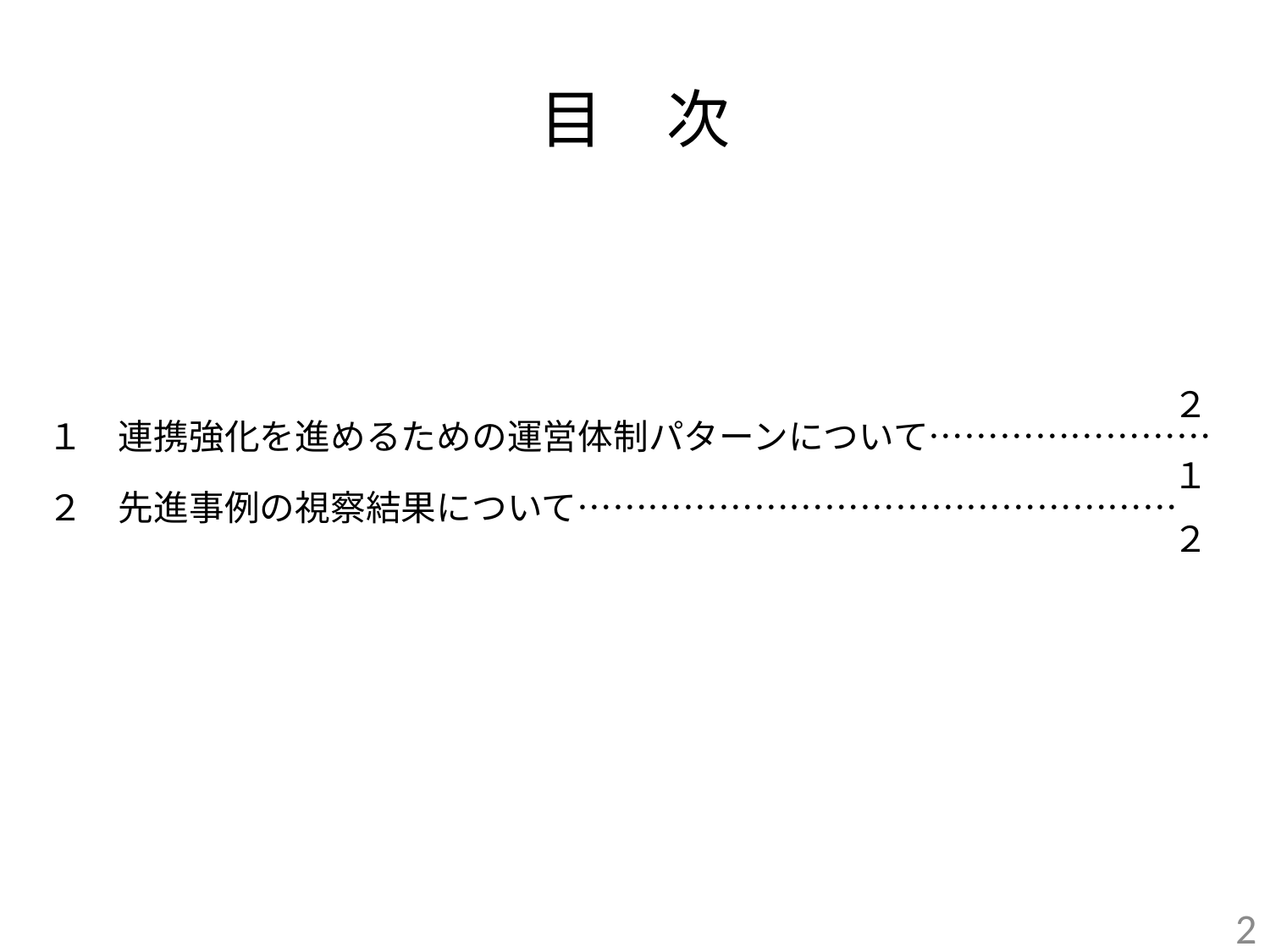

# 目　次
１　連携強化を進めるための運営体制パターンについて……………………
２　先進事例の視察結果について……………………………………………

２
１２

2